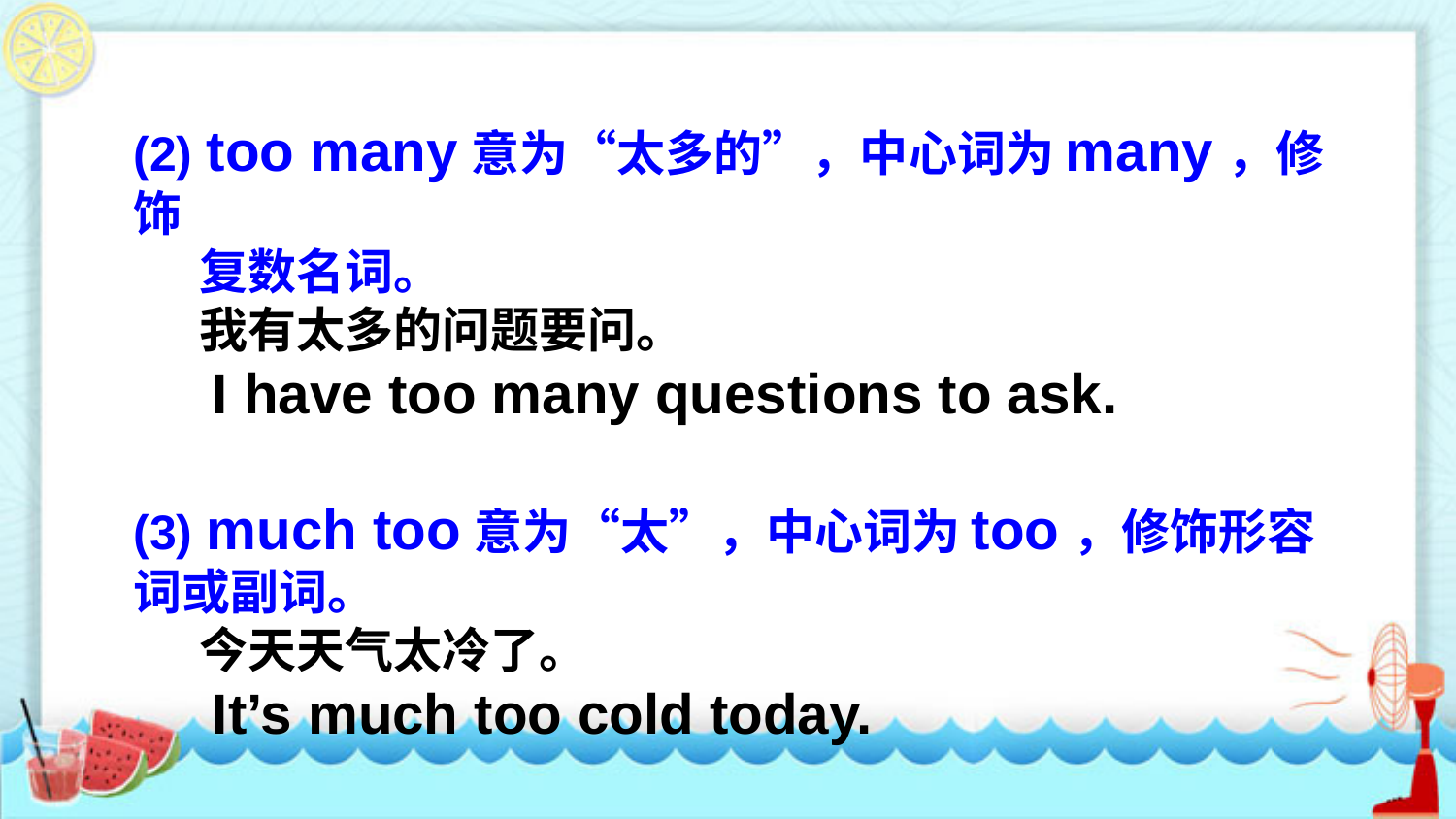

(2) too many意为“太多的”，中心词为many，修饰
     复数名词。
     我有太多的问题要问。
     I have too many questions to ask.

(3) much too意为“太”，中心词为too，修饰形容词或副词。
     今天天气太冷了。
     It’s much too cold today.